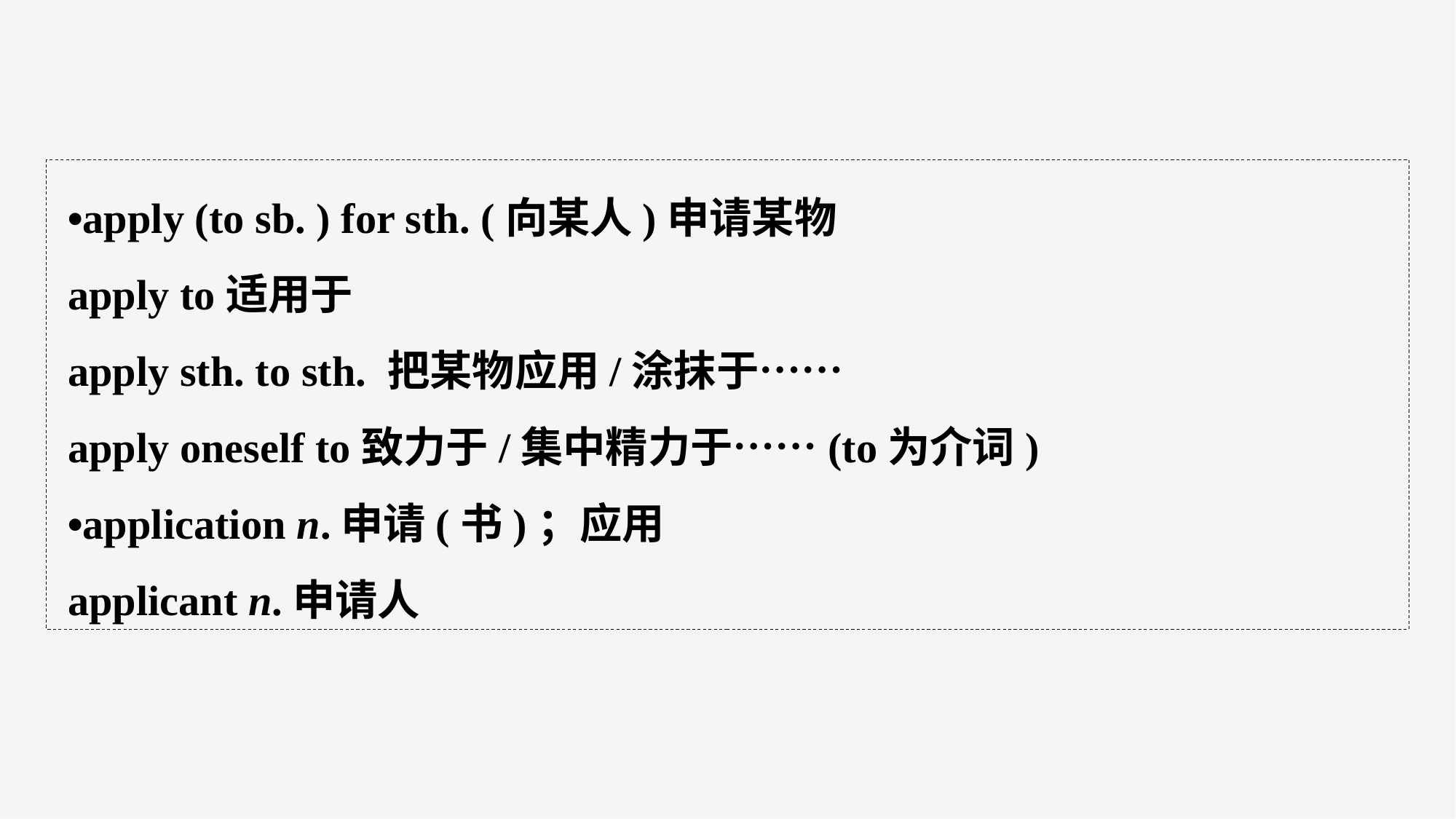

•apply (to sb. ) for sth. (向某人)申请某物
apply to适用于
apply sth. to sth. 把某物应用/涂抹于……
apply oneself to致力于/集中精力于……(to为介词)
•application n.申请(书)；应用
applicant n.申请人